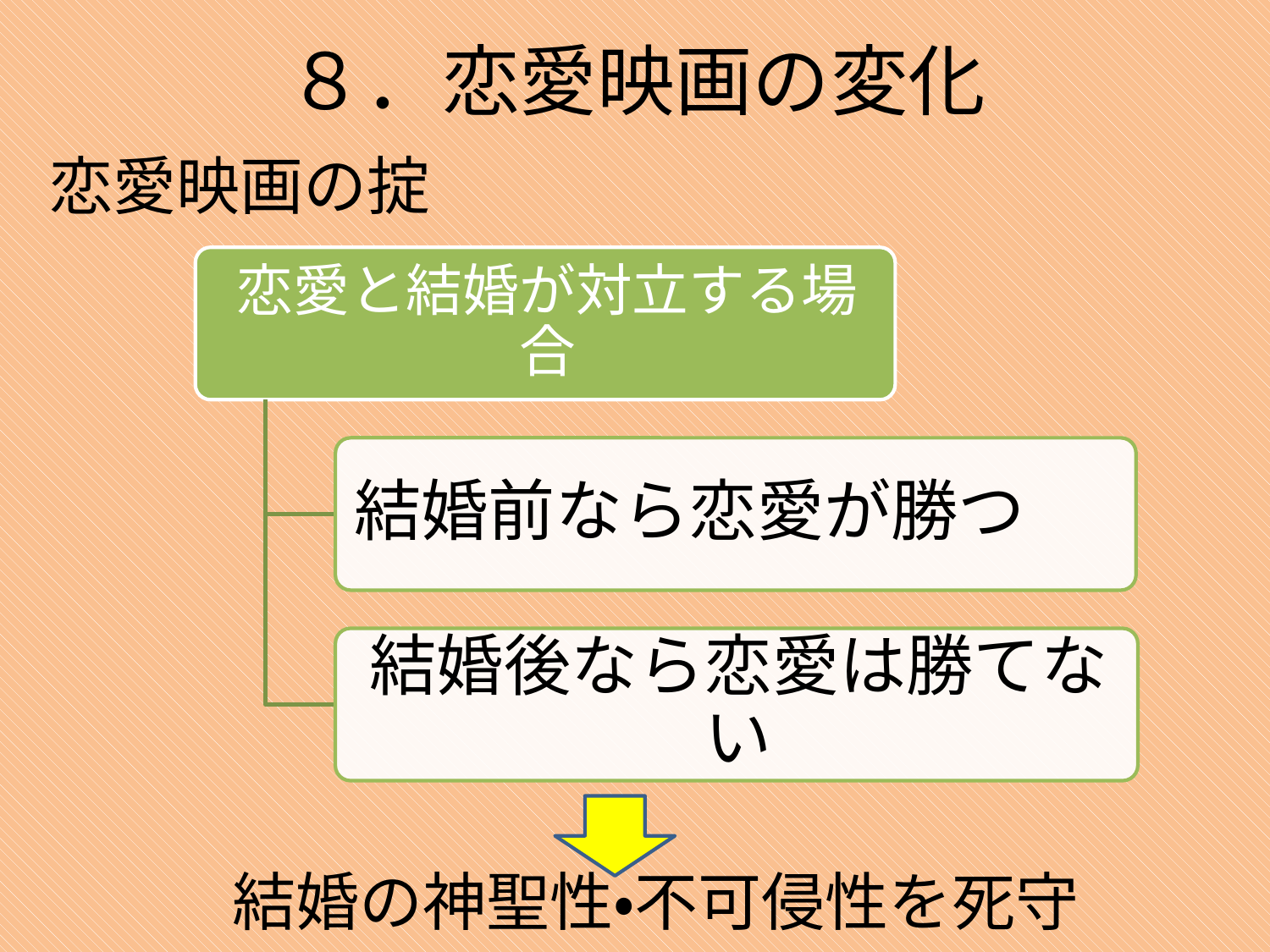

８．恋愛映画の変化
恋愛映画の掟
恋愛と結婚が対立する場合
結婚前なら恋愛が勝つ
結婚後なら恋愛は勝てない

結婚の神聖性・不可侵性を死守